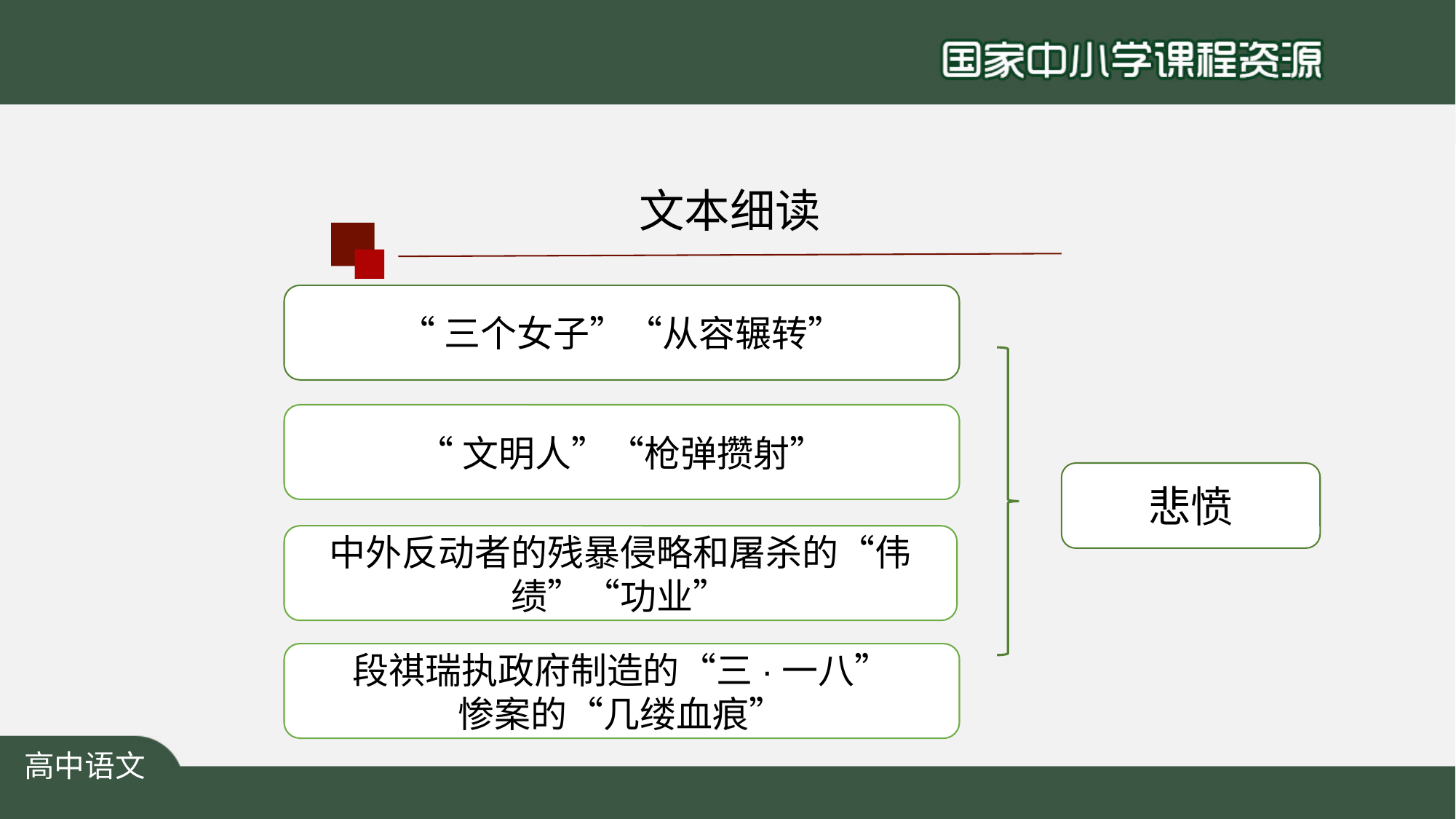

文本细读

“三个女子”“从容辗转”

“文明人”“枪弹攒射”
悲愤
中外反动者的残暴侵略和屠杀的“伟绩”“功业”

段祺瑞执政府制造的“三·一八”
惨案的“几缕血痕”